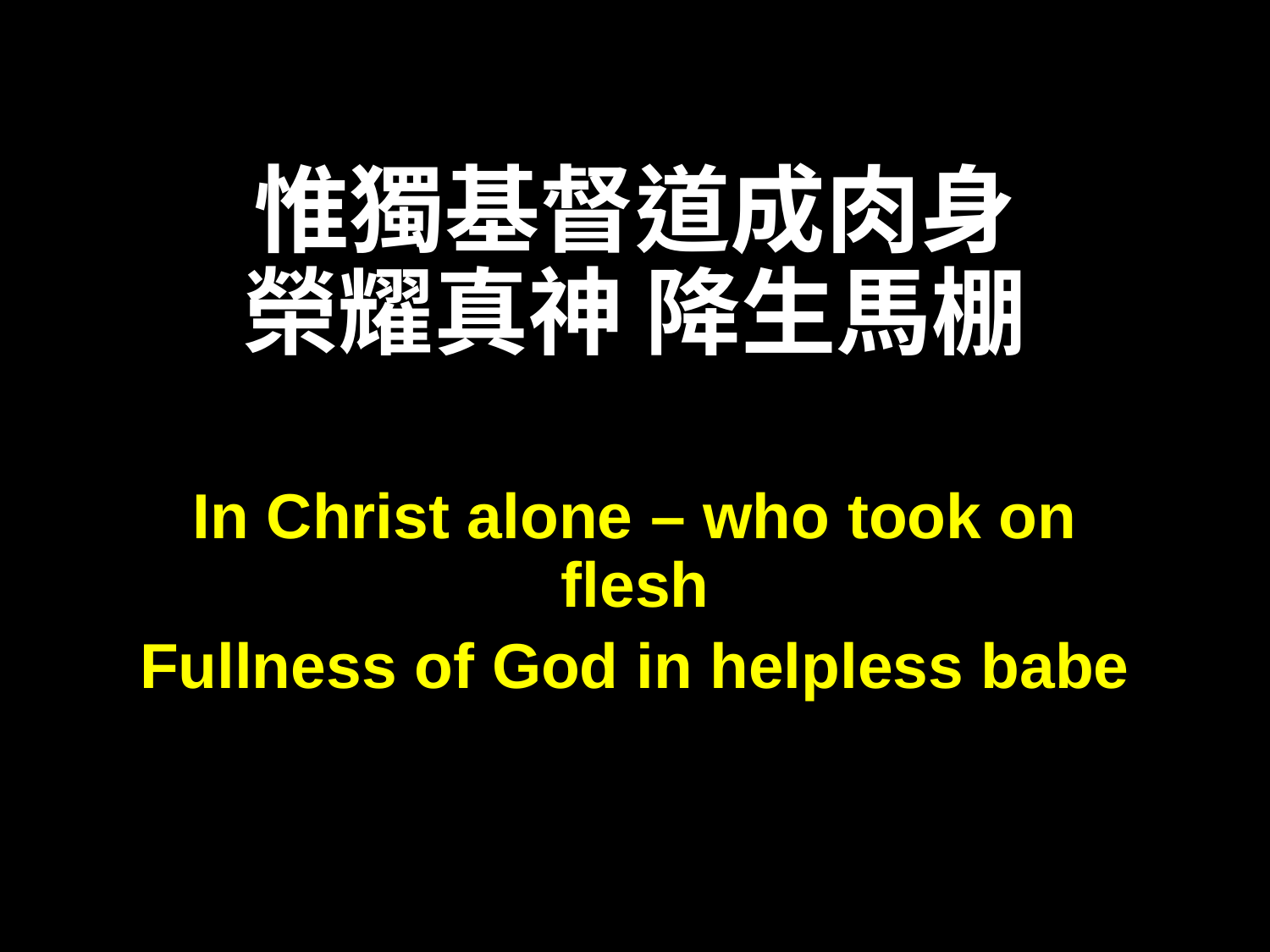

惟獨基督道成肉身
榮耀真神 降生馬棚
In Christ alone – who took on flesh
Fullness of God in helpless babe